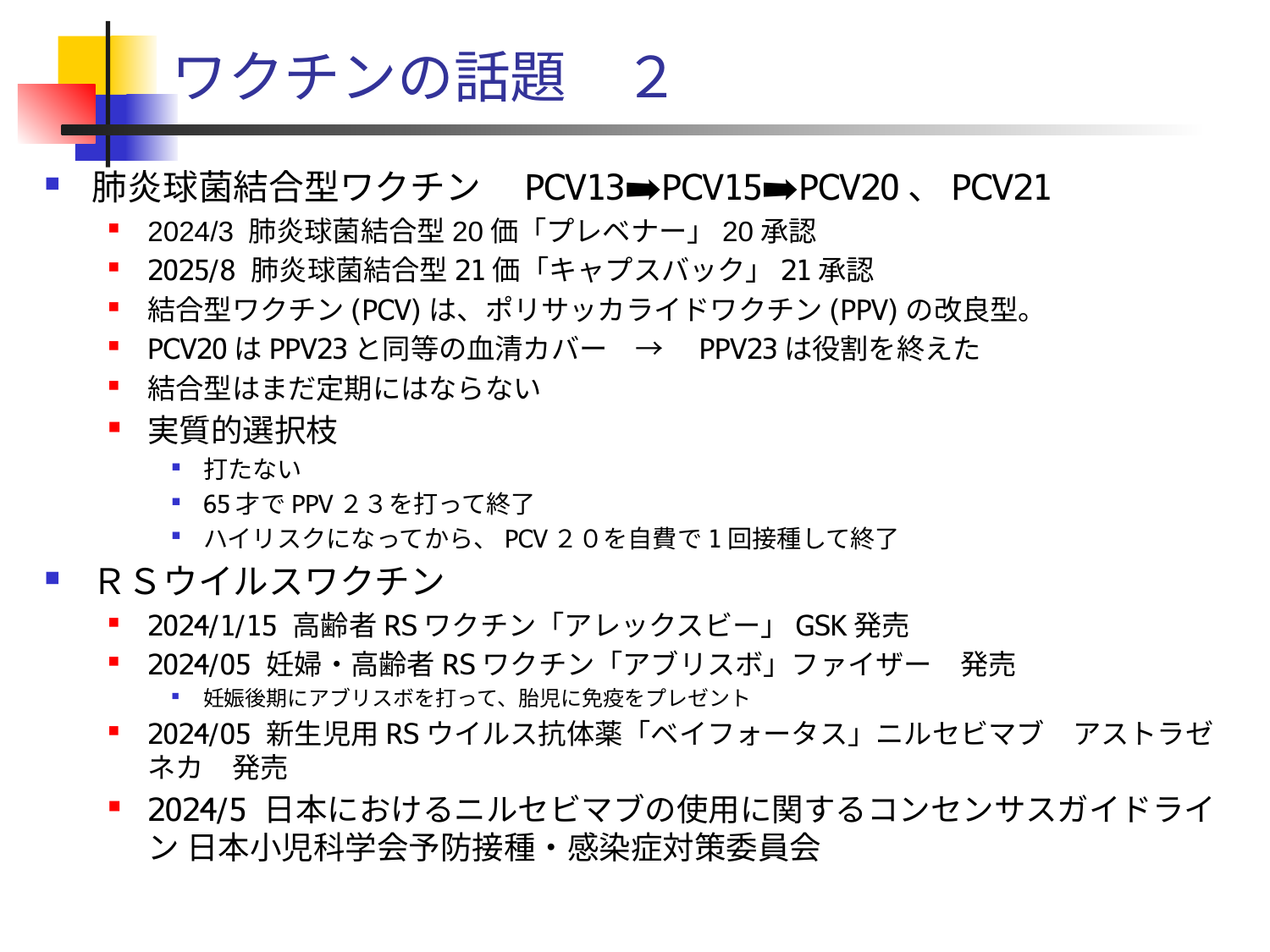

# ワクチンの話題　２
肺炎球菌結合型ワクチン　PCV13➡PCV15➡PCV20、PCV21
2024/3 肺炎球菌結合型20価「プレベナー」20承認
2025/8 肺炎球菌結合型21価「キャプスバック」21承認
結合型ワクチン(PCV)は、ポリサッカライドワクチン(PPV)の改良型。
PCV20はPPV23と同等の血清カバー　→　PPV23は役割を終えた
結合型はまだ定期にはならない
実質的選択枝
打たない
65才でPPV２３を打って終了
ハイリスクになってから、PCV２０を自費で1回接種して終了
ＲＳウイルスワクチン
2024/1/15 高齢者RSワクチン「アレックスビー」GSK発売
2024/05 妊婦・高齢者RSワクチン「アブリスボ」ファイザー　発売
妊娠後期にアブリスボを打って、胎児に免疫をプレゼント
2024/05 新生児用RSウイルス抗体薬「ベイフォータス」ニルセビマブ　アストラゼネカ　発売
2024/5 日本におけるニルセビマブの使用に関するコンセンサスガイドライン 日本小児科学会予防接種・感染症対策委員会